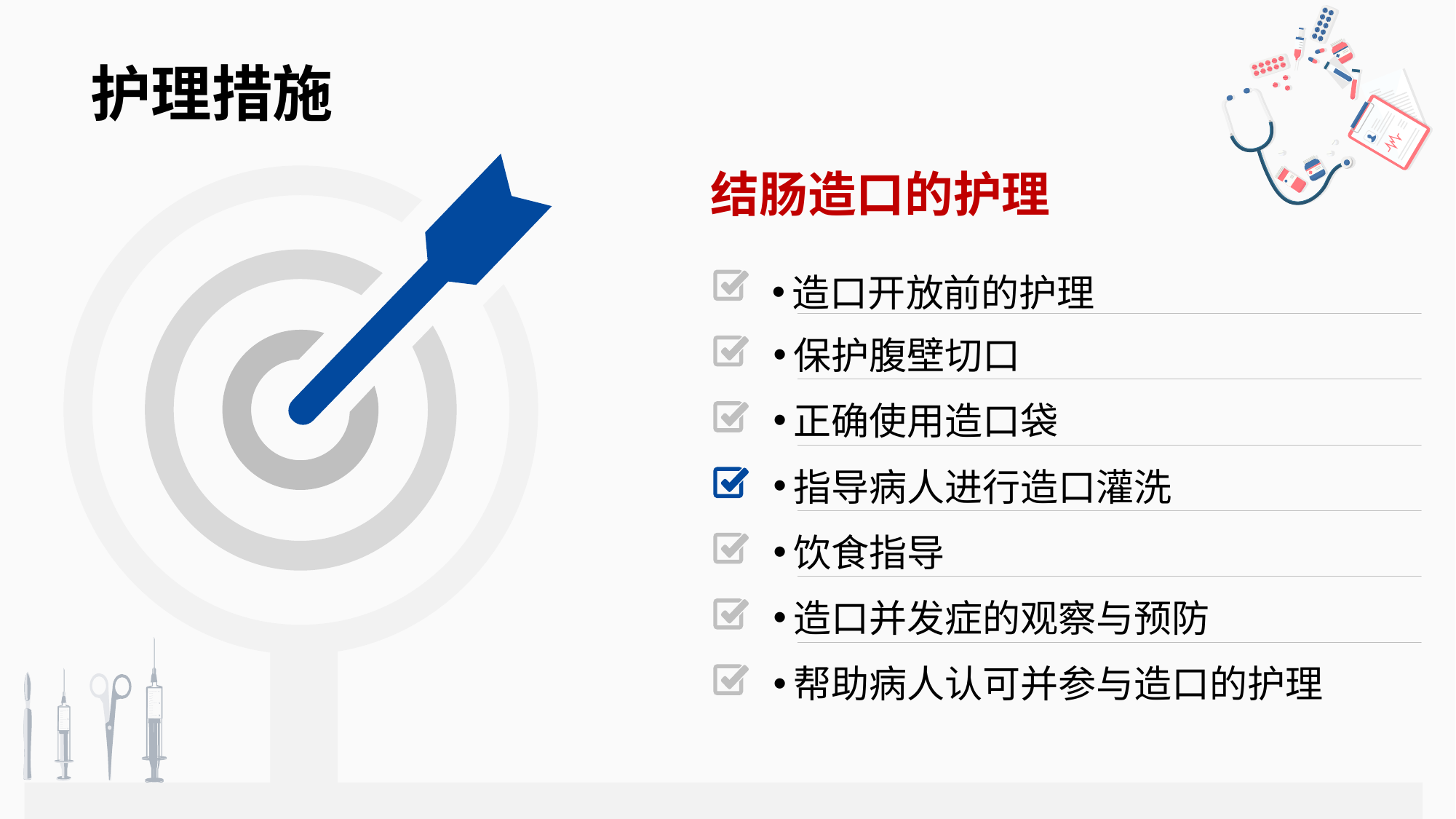

护理措施
结肠造口的护理

造口开放前的护理

保护腹壁切口

正确使用造口袋

指导病人进行造口灌洗

饮食指导

造口并发症的观察与预防

帮助病人认可并参与造口的护理